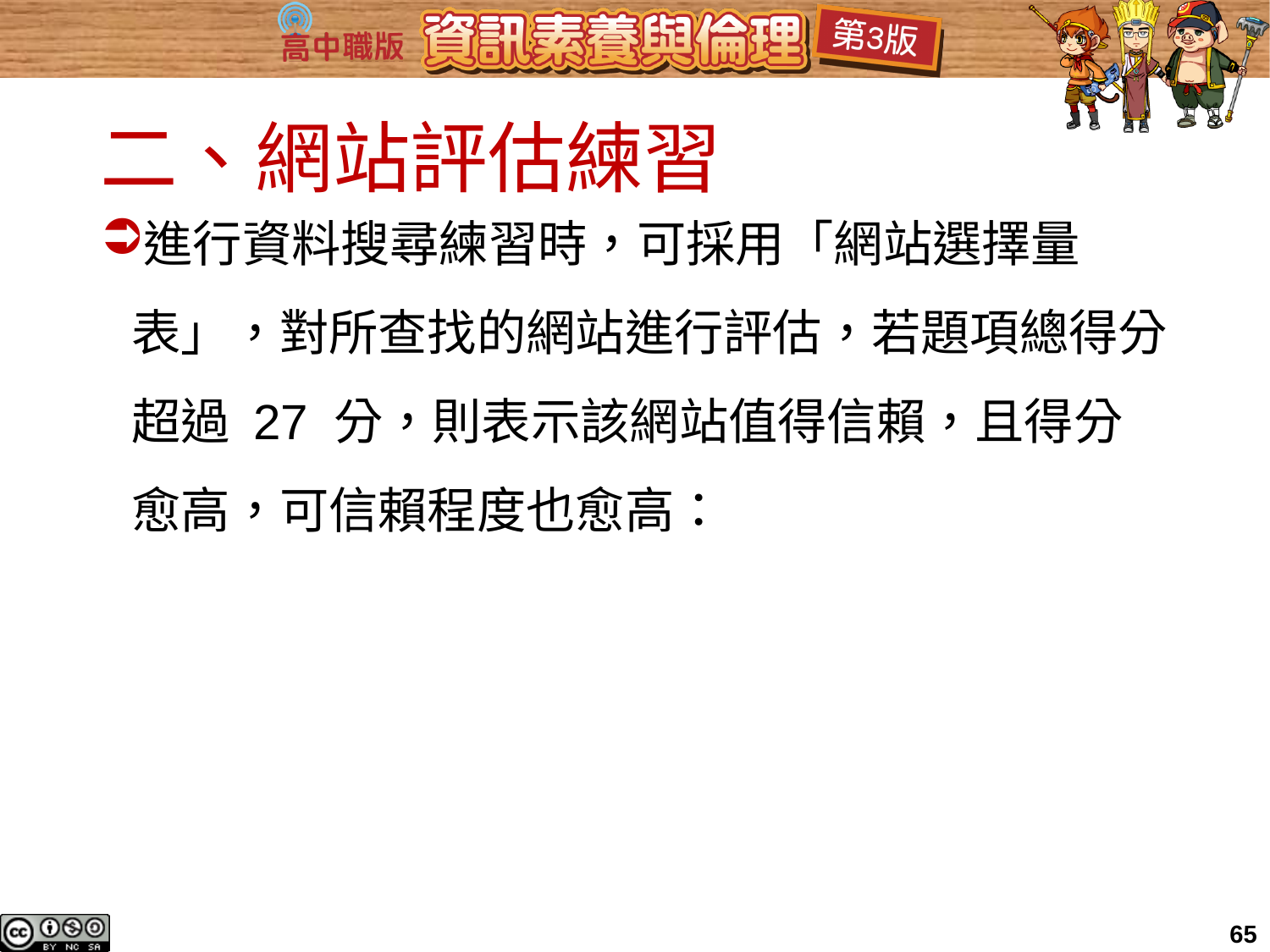

# 二、網站評估練習

進行資料搜尋練習時，可採用「網站選擇量表」，對所查找的網站進行評估，若題項總得分超過 27 分，則表示該網站值得信賴，且得分愈高，可信賴程度也愈高：
65